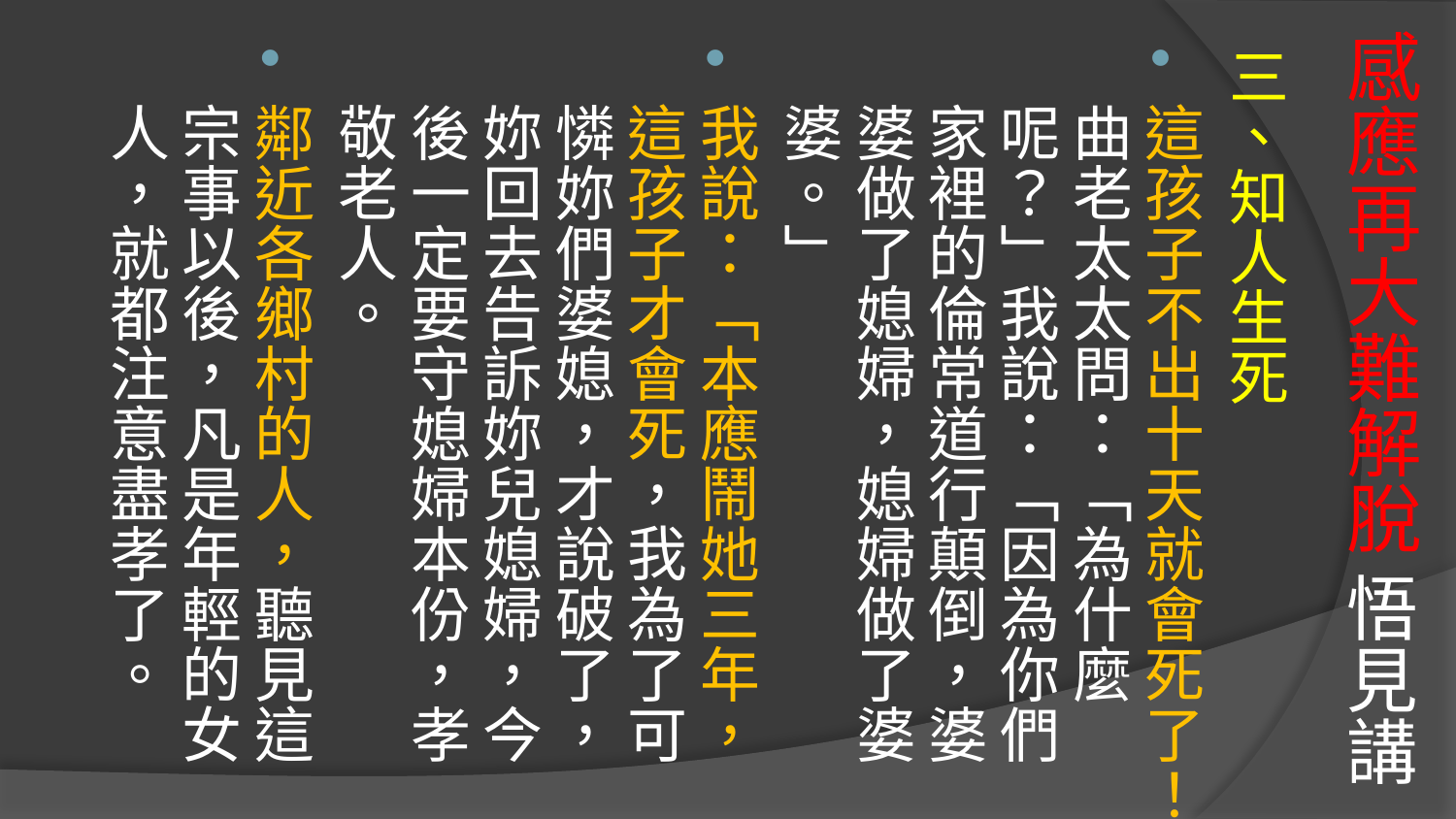

# 感應再大難解脫 悟見講
三、知人生死
這孩子不出十天就會死了！曲老太太問：「為什麼呢？」我說：「因為你們家裡的倫常道行顛倒，婆婆做了媳婦，媳婦做了婆婆。」
我說：「本應鬧她三年，這孩子才會死，我為了可憐妳們婆媳，才說破了，妳回去告訴妳兒媳婦，今後一定要守媳婦本份，孝敬老人。
鄰近各鄉村的人，聽見這宗事以後，凡是年輕的女人，就都注意盡孝了。